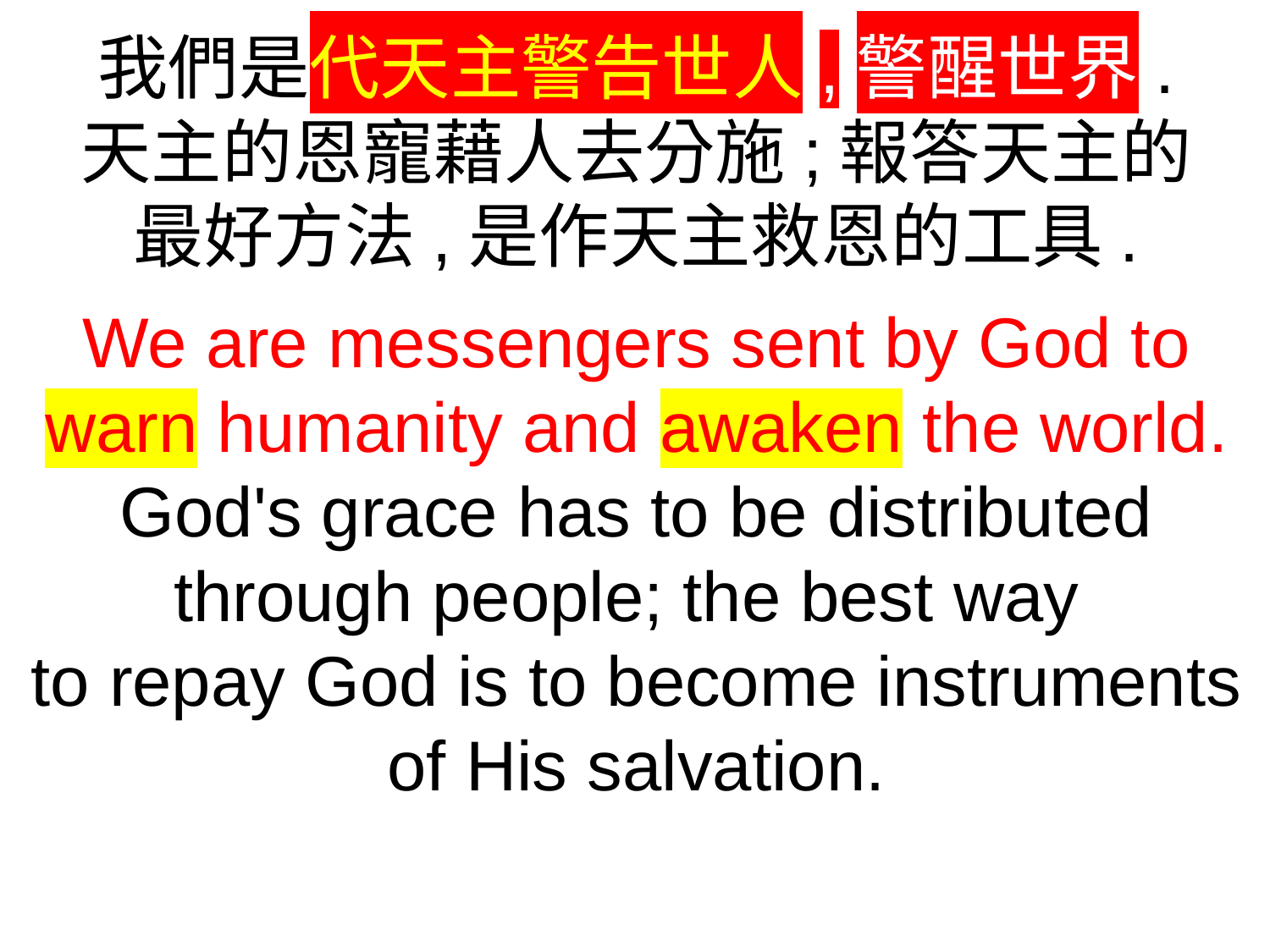

我們是代天主警告世人,警醒世界.
天主的恩寵藉人去分施;報答天主的
最好方法,是作天主救恩的工具.
We are messengers sent by God to warn humanity and awaken the world. God's grace has to be distributed through people; the best way
to repay God is to become instruments of His salvation.